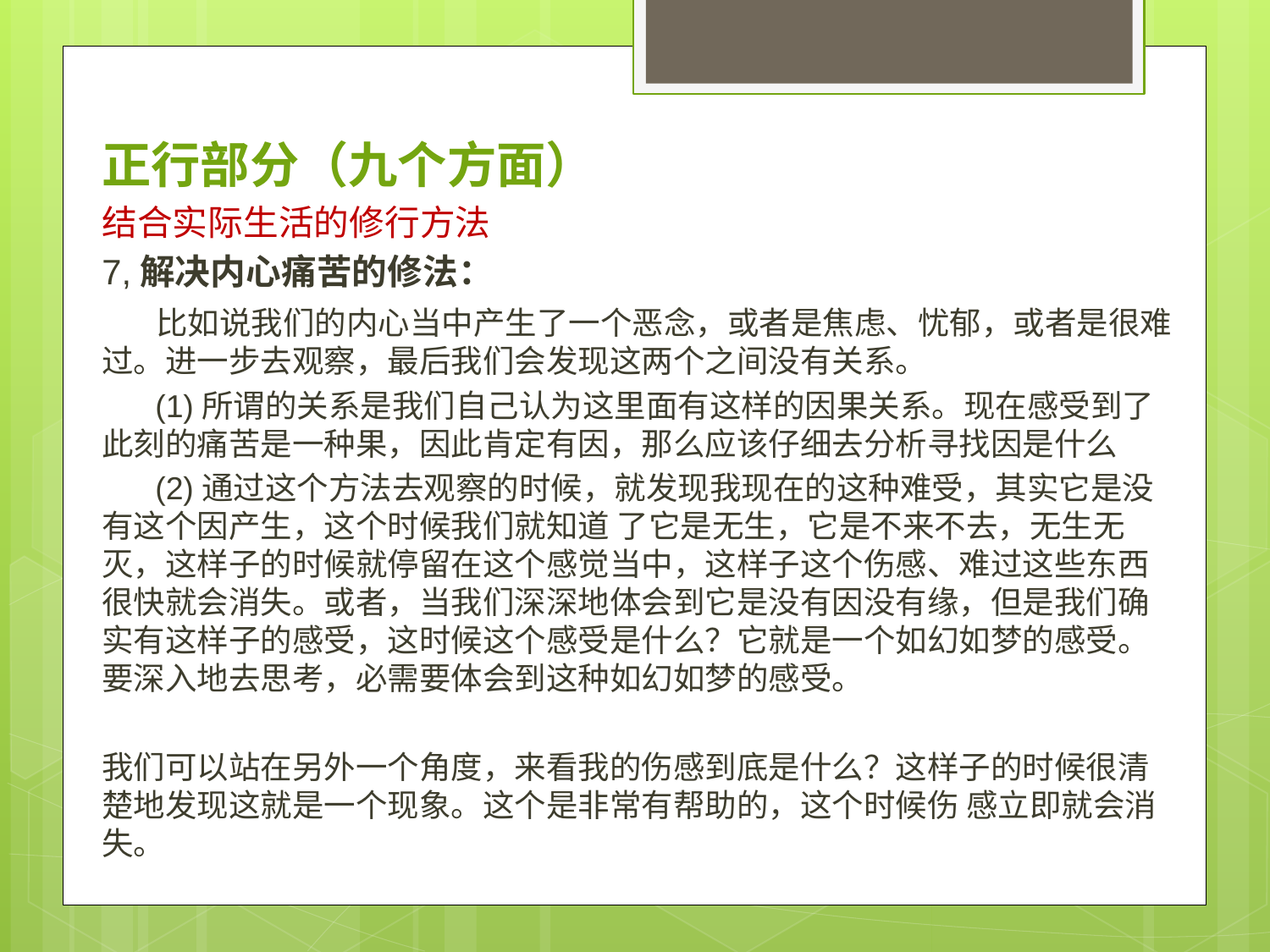

正行部分（九个方面）
结合实际生活的修行方法
7,解决内心痛苦的修法：
      比如说我们的内心当中产生了一个恶念，或者是焦虑、忧郁，或者是很难过。进一步去观察，最后我们会发现这两个之间没有关系。
      (1)所谓的关系是我们自己认为这里面有这样的因果关系。现在感受到了此刻的痛苦是一种果，因此肯定有因，那么应该仔细去分析寻找因是什么
      (2)通过这个方法去观察的时候，就发现我现在的这种难受，其实它是没有这个因产生，这个时候我们就知道 了它是无生，它是不来不去，无生无灭，这样子的时候就停留在这个感觉当中，这样子这个伤感、难过这些东西很快就会消失。或者，当我们深深地体会到它是没有因没有缘，但是我们确实有这样子的感受，这时候这个感受是什么？它就是一个如幻如梦的感受。要深入地去思考，必需要体会到这种如幻如梦的感受。

我们可以站在另外一个角度，来看我的伤感到底是什么？这样子的时候很清楚地发现这就是一个现象。这个是非常有帮助的，这个时候伤 感立即就会消失。